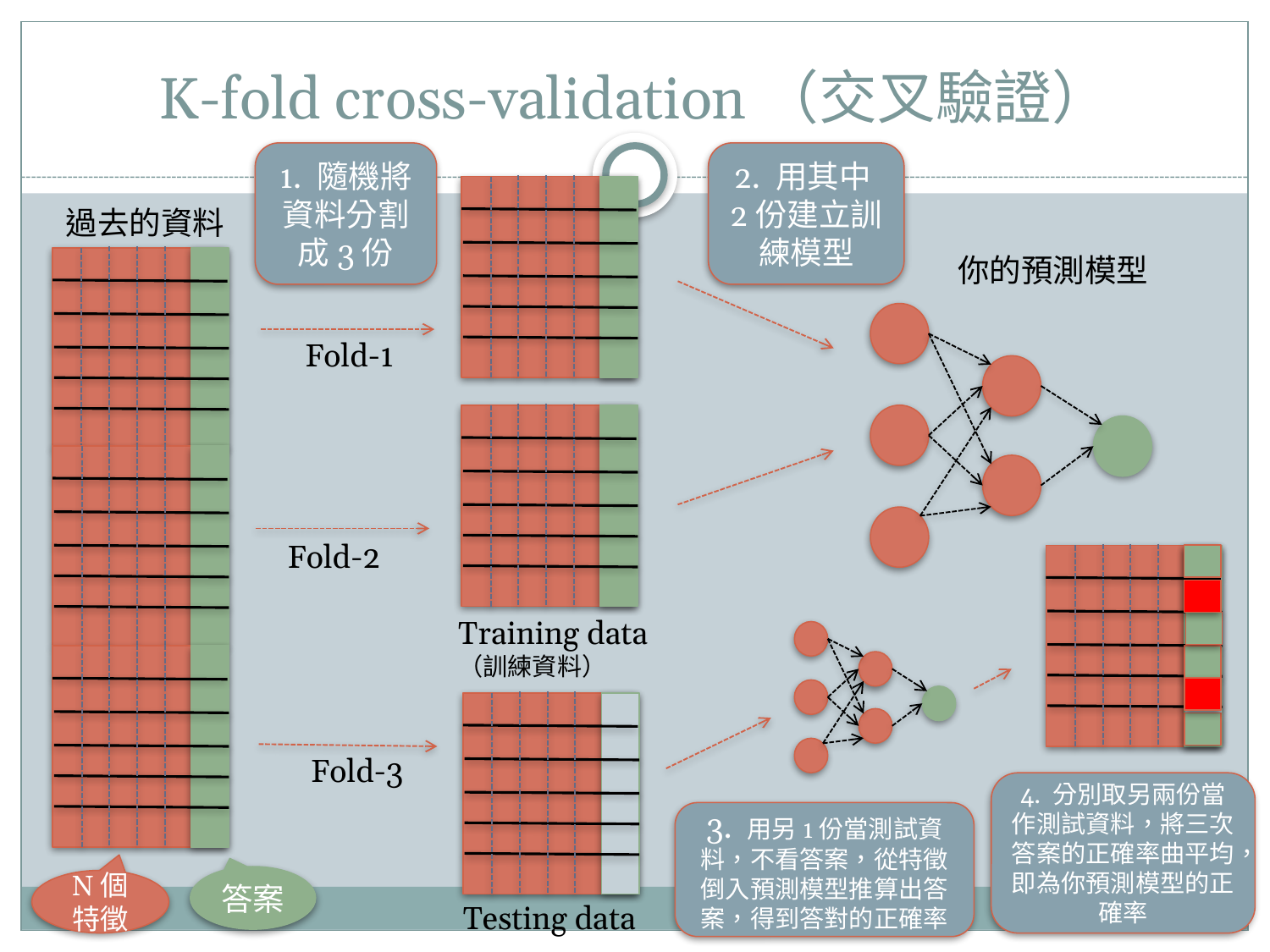

# K-fold cross-validation（交叉驗證）
1. 隨機將資料分割成3份
2. 用其中2份建立訓練模型

過去的資料
你的預測模型

Fold-1

Fold-2

Training data
（訓練資料）

Fold-3
4. 分別取另兩份當作測試資料，將三次答案的正確率曲平均，即為你預測模型的正確率
3. 用另1份當測試資料，不看答案，從特徵倒入預測模型推算出答案，得到答對的正確率
答案
N個特徵
Testing data